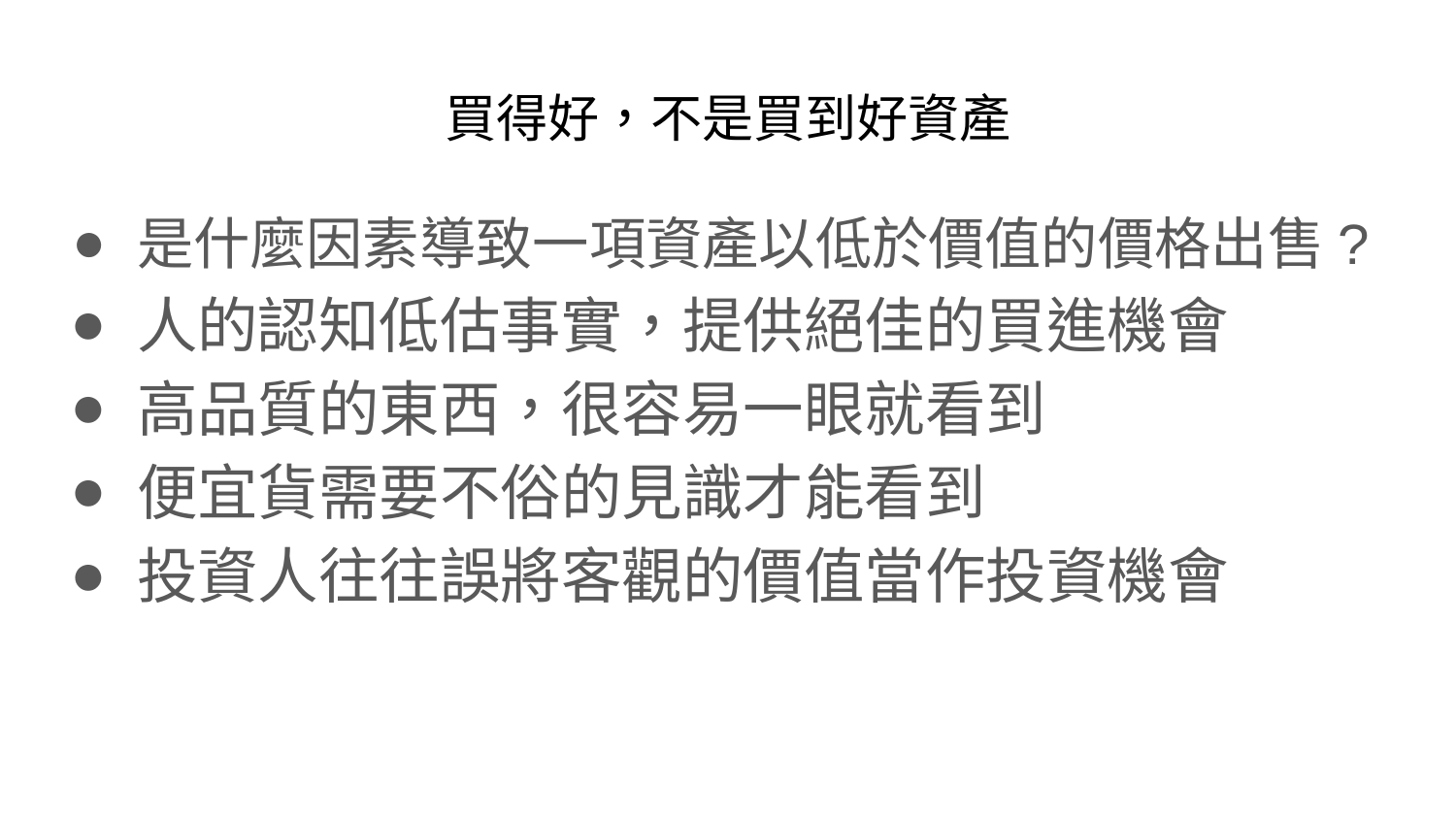

# 買得好，不是買到好資產
是什麼因素導致一項資產以低於價值的價格出售?
人的認知低估事實，提供絕佳的買進機會
高品質的東西，很容易一眼就看到
便宜貨需要不俗的見識才能看到
投資人往往誤將客觀的價值當作投資機會